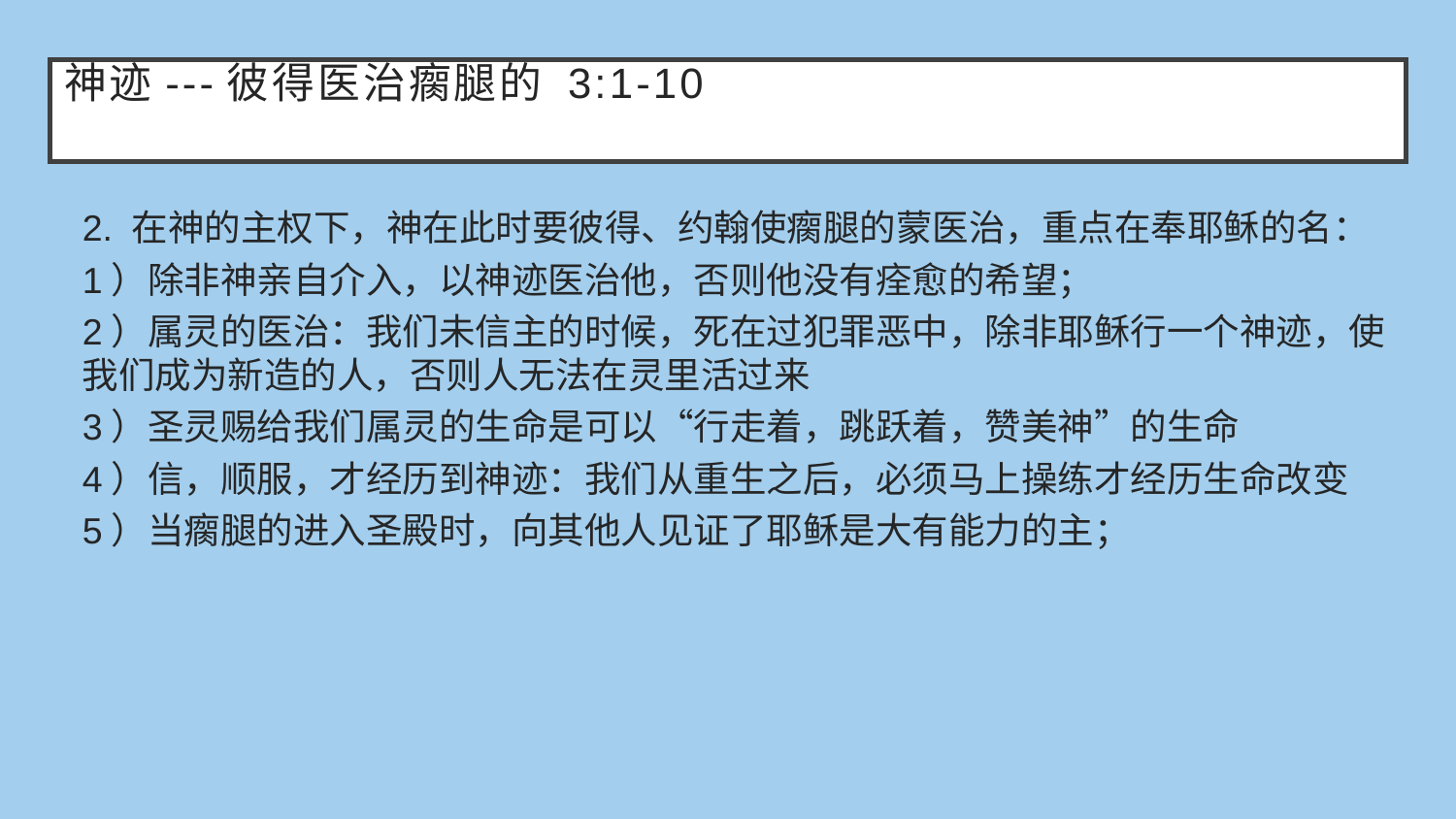

# 神迹---彼得医治瘸腿的 3:1-10
2. 在神的主权下，神在此时要彼得、约翰使瘸腿的蒙医治，重点在奉耶稣的名：
1）除非神亲自介入，以神迹医治他，否则他没有痊愈的希望；
2）属灵的医治：我们未信主的时候，死在过犯罪恶中，除非耶稣行一个神迹，使我们成为新造的人，否则人无法在灵里活过来
3）圣灵赐给我们属灵的生命是可以“行走着，跳跃着，赞美神”的生命
4）信，顺服，才经历到神迹：我们从重生之后，必须马上操练才经历生命改变
5）当瘸腿的进入圣殿时，向其他人见证了耶稣是大有能力的主；